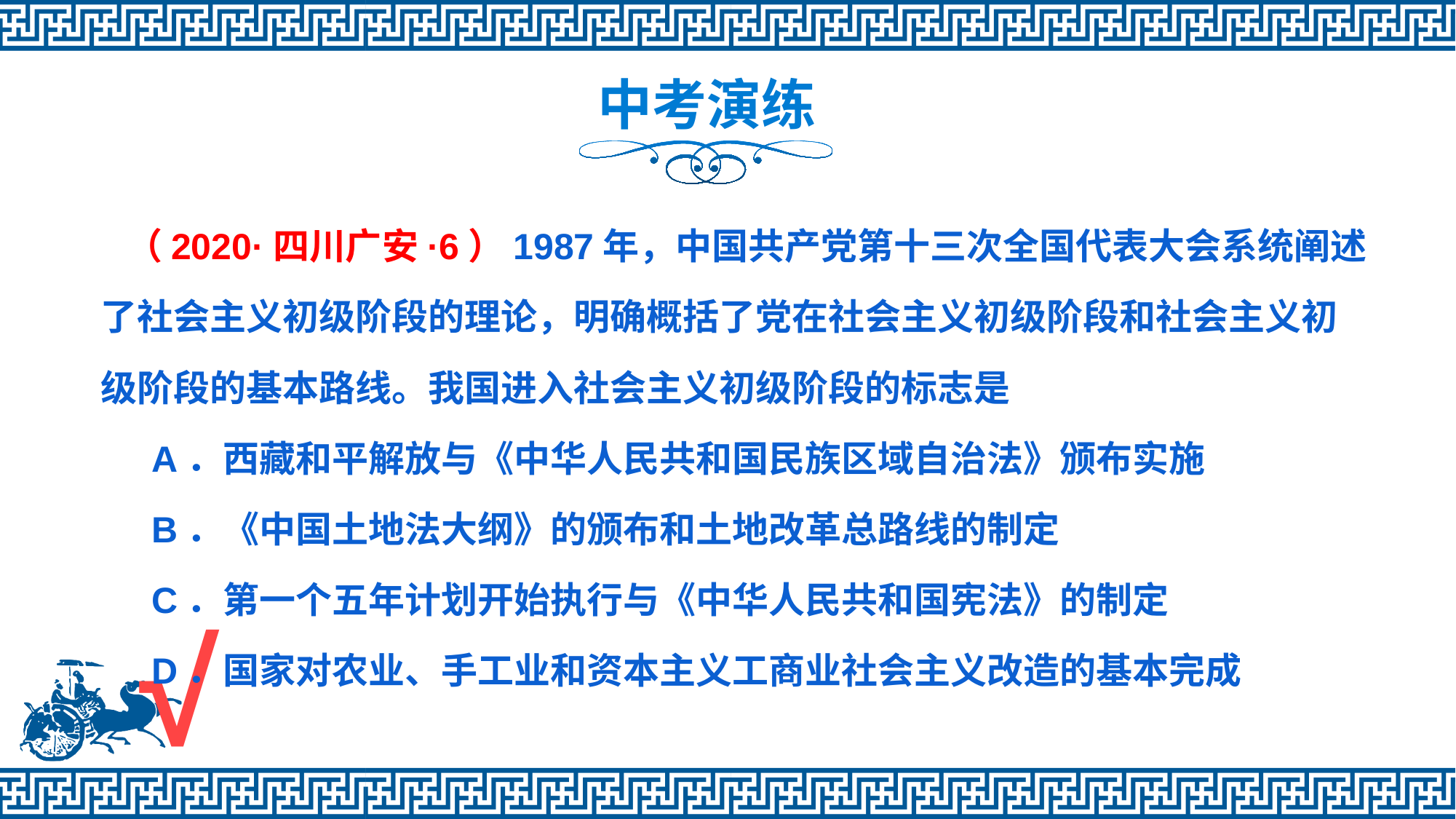

中考演练

  （2020·四川广安·6）1987年，中国共产党第十三次全国代表大会系统阐述了社会主义初级阶段的理论，明确概括了党在社会主义初级阶段和社会主义初级阶段的基本路线。我国进入社会主义初级阶段的标志是
     A．西藏和平解放与《中华人民共和国民族区域自治法》颁布实施
     B．《中国土地法大纲》的颁布和土地改革总路线的制定
     C．第一个五年计划开始执行与《中华人民共和国宪法》的制定
     D．国家对农业、手工业和资本主义工商业社会主义改造的基本完成
南宁三中 梁学聪 qq 2807609224
版权所有，不得上传到网络，如有发现，法律起诉
南宁三中 梁学聪 qq:2807609224
版权所有，不得上传到网络，如有发现，法律起诉
√